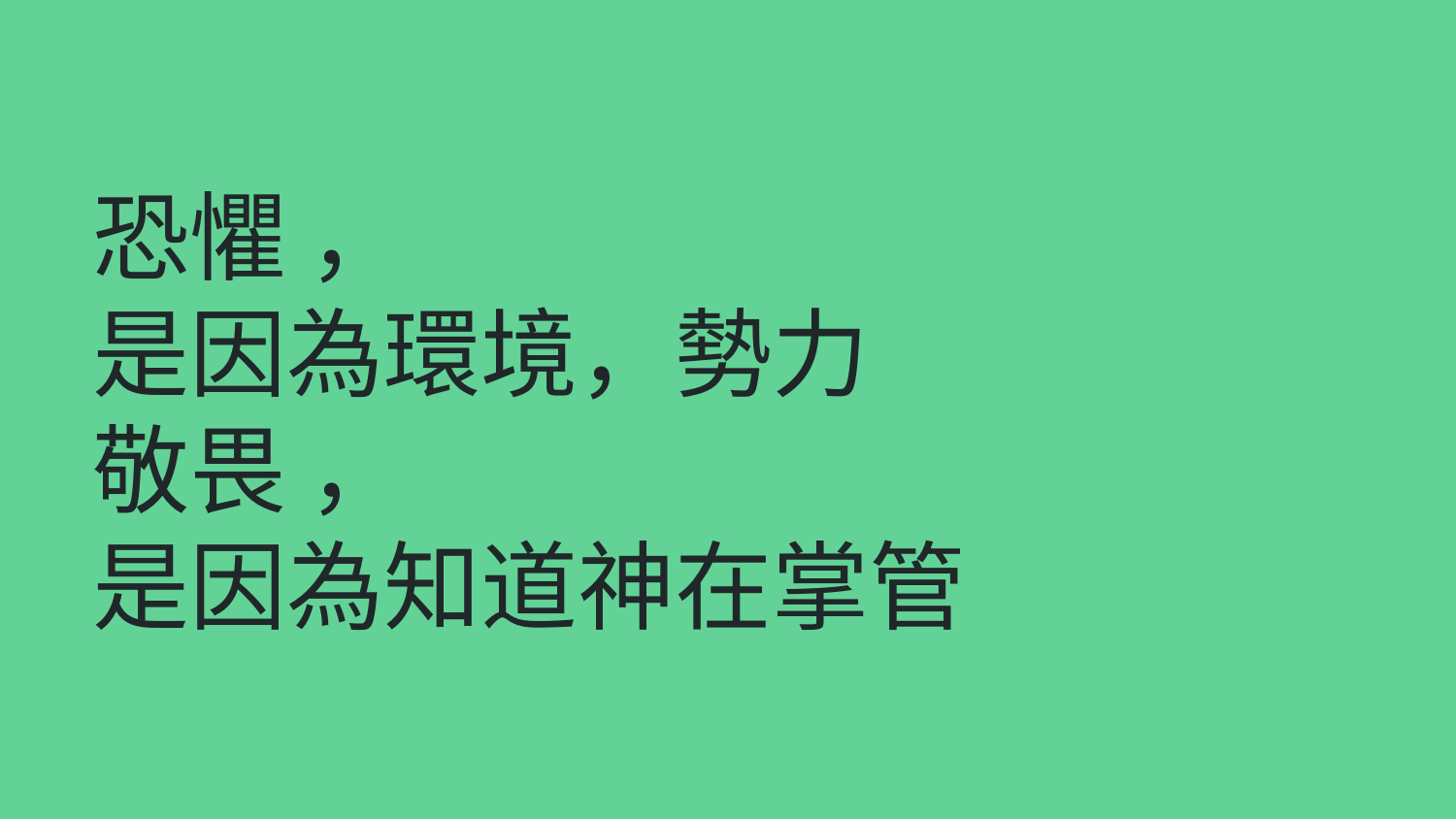

# 恐懼 ，
是因為環境，勢力
敬畏 ，
是因為知道神在掌管